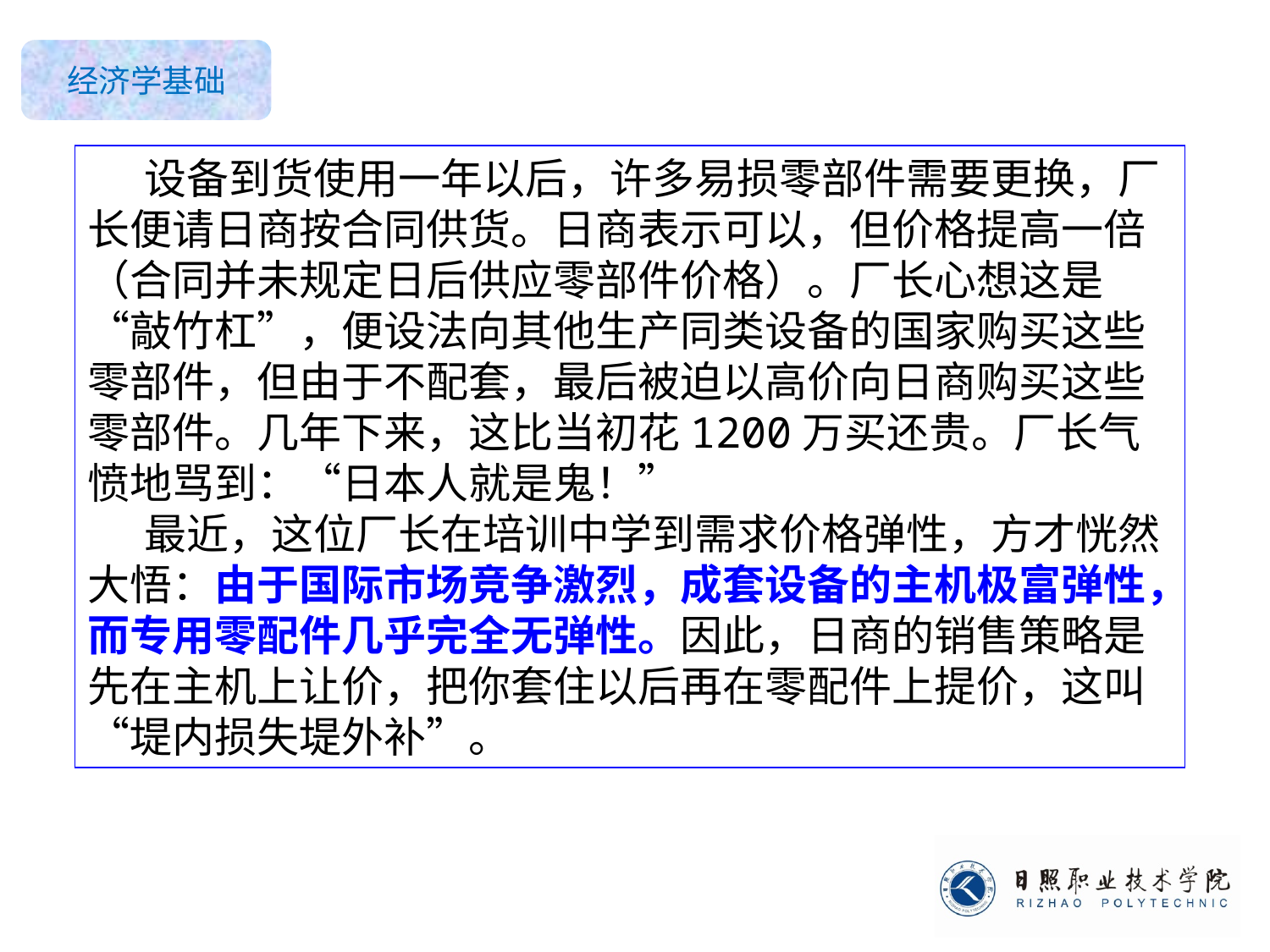

设备到货使用一年以后，许多易损零部件需要更换，厂长便请日商按合同供货。日商表示可以，但价格提高一倍（合同并未规定日后供应零部件价格）。厂长心想这是“敲竹杠”，便设法向其他生产同类设备的国家购买这些零部件，但由于不配套，最后被迫以高价向日商购买这些零部件。几年下来，这比当初花1200万买还贵。厂长气愤地骂到：“日本人就是鬼！”
   最近，这位厂长在培训中学到需求价格弹性，方才恍然大悟：由于国际市场竞争激烈，成套设备的主机极富弹性，而专用零配件几乎完全无弹性。因此，日商的销售策略是先在主机上让价，把你套住以后再在零配件上提价，这叫“堤内损失堤外补”。